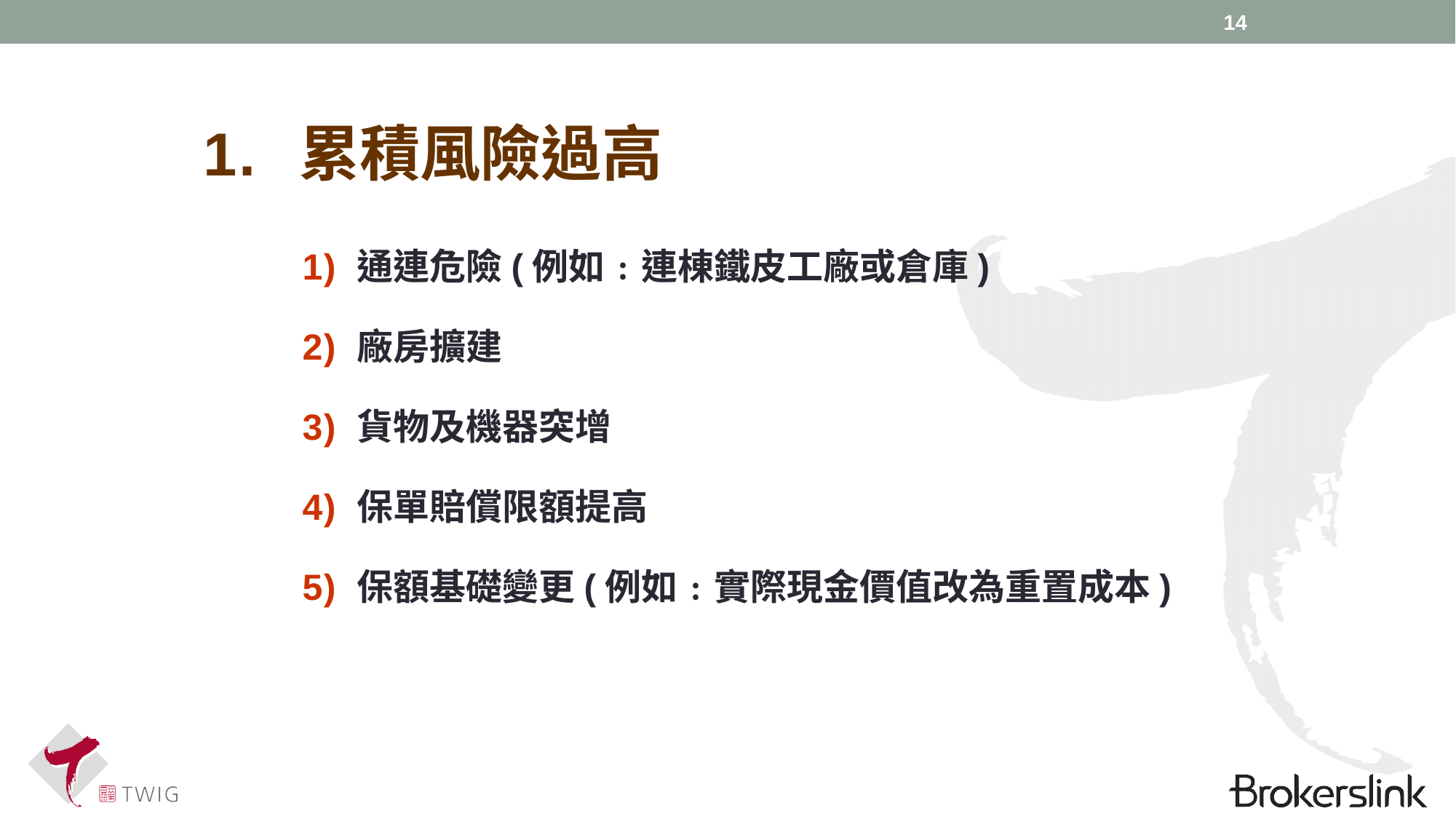

14
累積風險過高
通連危險(例如﹕連棟鐵皮工廠或倉庫)
廠房擴建
貨物及機器突增
保單賠償限額提高
保額基礎變更(例如﹕實際現金價值改為重置成本)